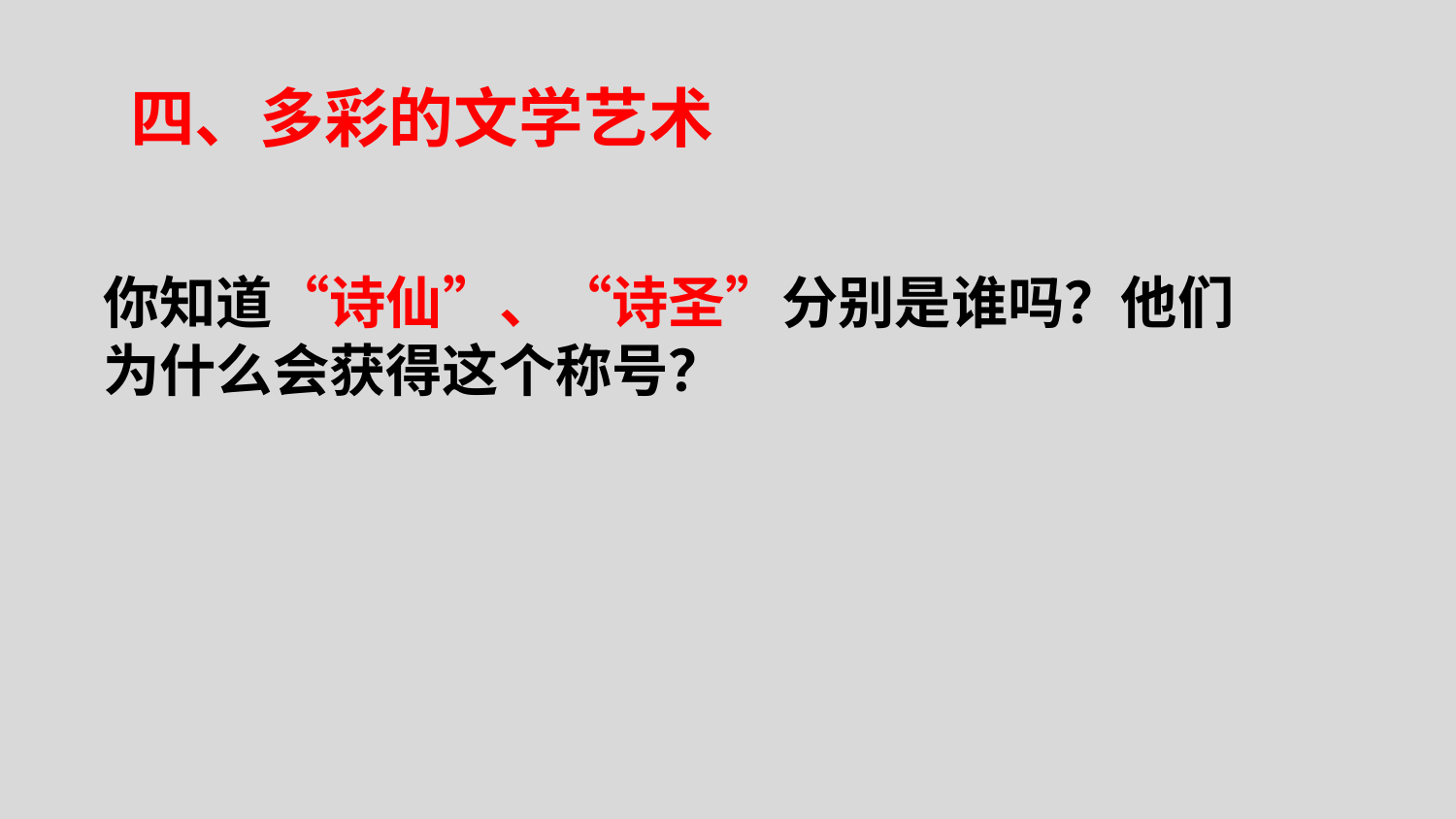

四、多彩的文学艺术
你知道“诗仙”、“诗圣”分别是谁吗？他们为什么会获得这个称号？